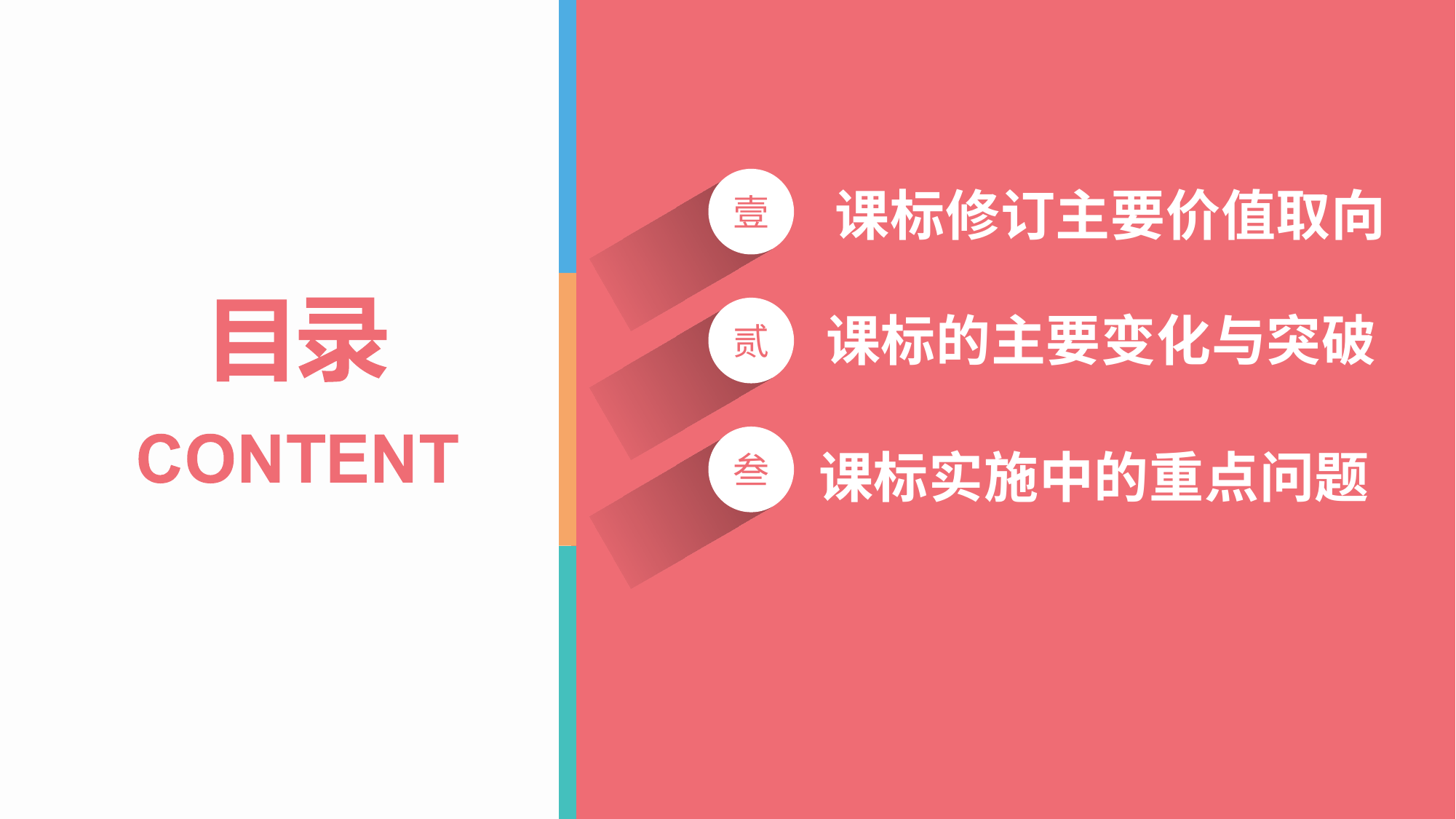

壹

 课标修订主要价值取向

贰

课标的主要变化与突破

叁

课标实施中的重点问题